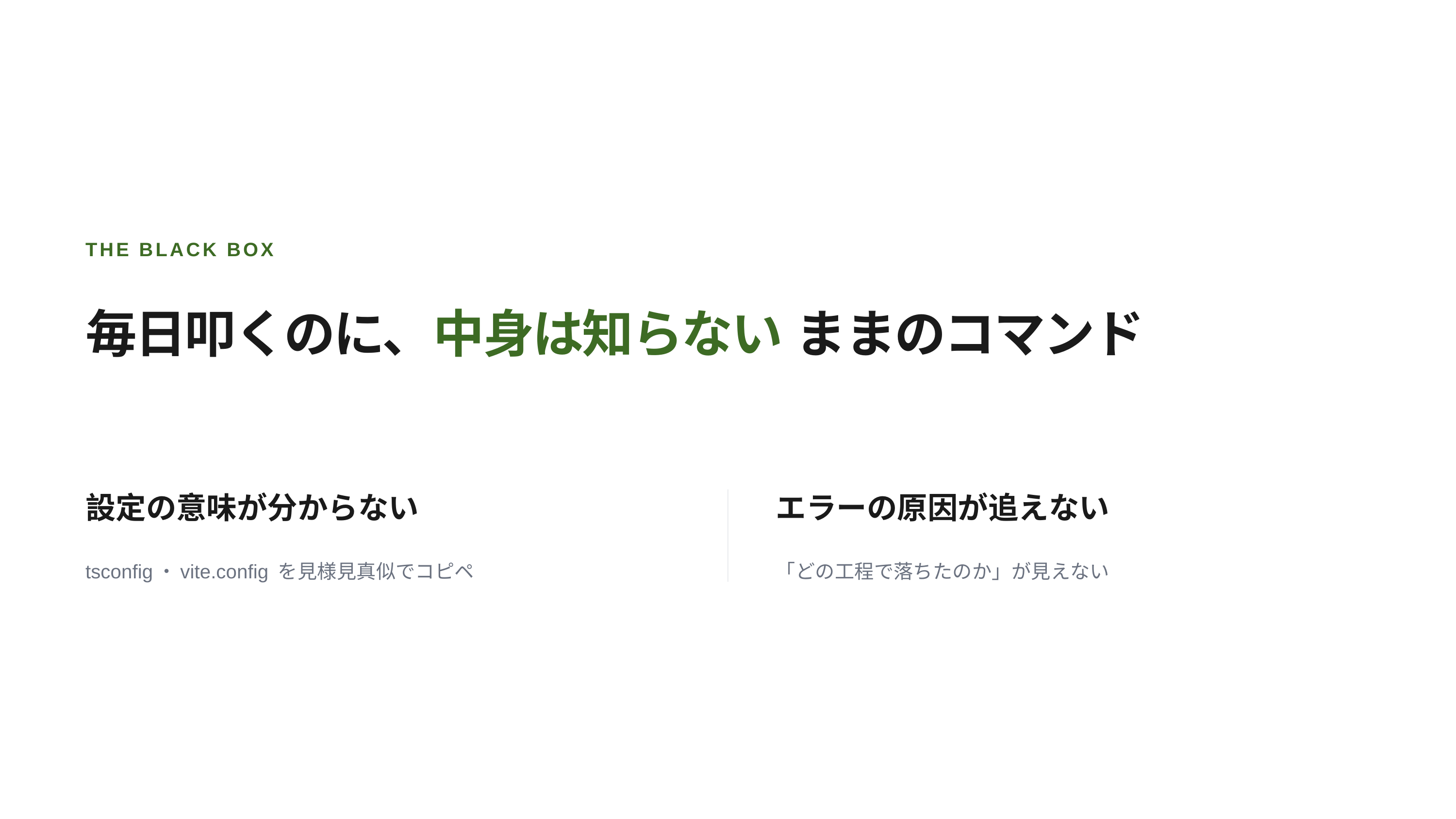

THE BLACK BOX
毎日叩くのに、中身は知らない ままのコマンド
設定の意味が分からない

エラーの原因が追えない
tsconfig・vite.config を見様見真似でコピペ
「どの工程で落ちたのか」が見えない